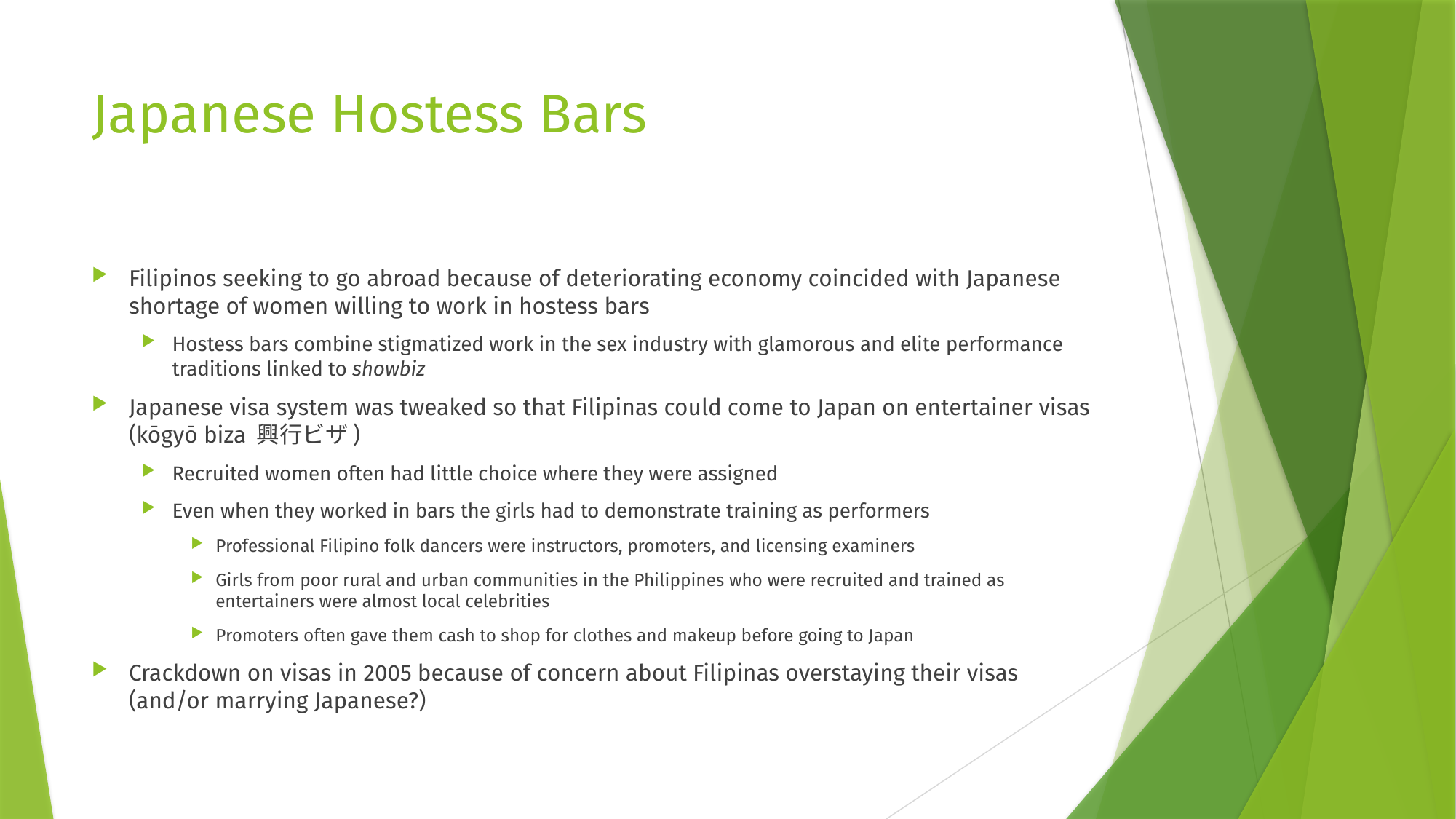

# Japanese Hostess Bars
Filipinos seeking to go abroad because of deteriorating economy coincided with Japanese shortage of women willing to work in hostess bars
Hostess bars combine stigmatized work in the sex industry with glamorous and elite performance traditions linked to showbiz
Japanese visa system was tweaked so that Filipinas could come to Japan on entertainer visas (kōgyō biza 興行ビザ)
Recruited women often had little choice where they were assigned
Even when they worked in bars the girls had to demonstrate training as performers
Professional Filipino folk dancers were instructors, promoters, and licensing examiners
Girls from poor rural and urban communities in the Philippines who were recruited and trained as entertainers were almost local celebrities
Promoters often gave them cash to shop for clothes and makeup before going to Japan
Crackdown on visas in 2005 because of concern about Filipinas overstaying their visas (and/or marrying Japanese?)